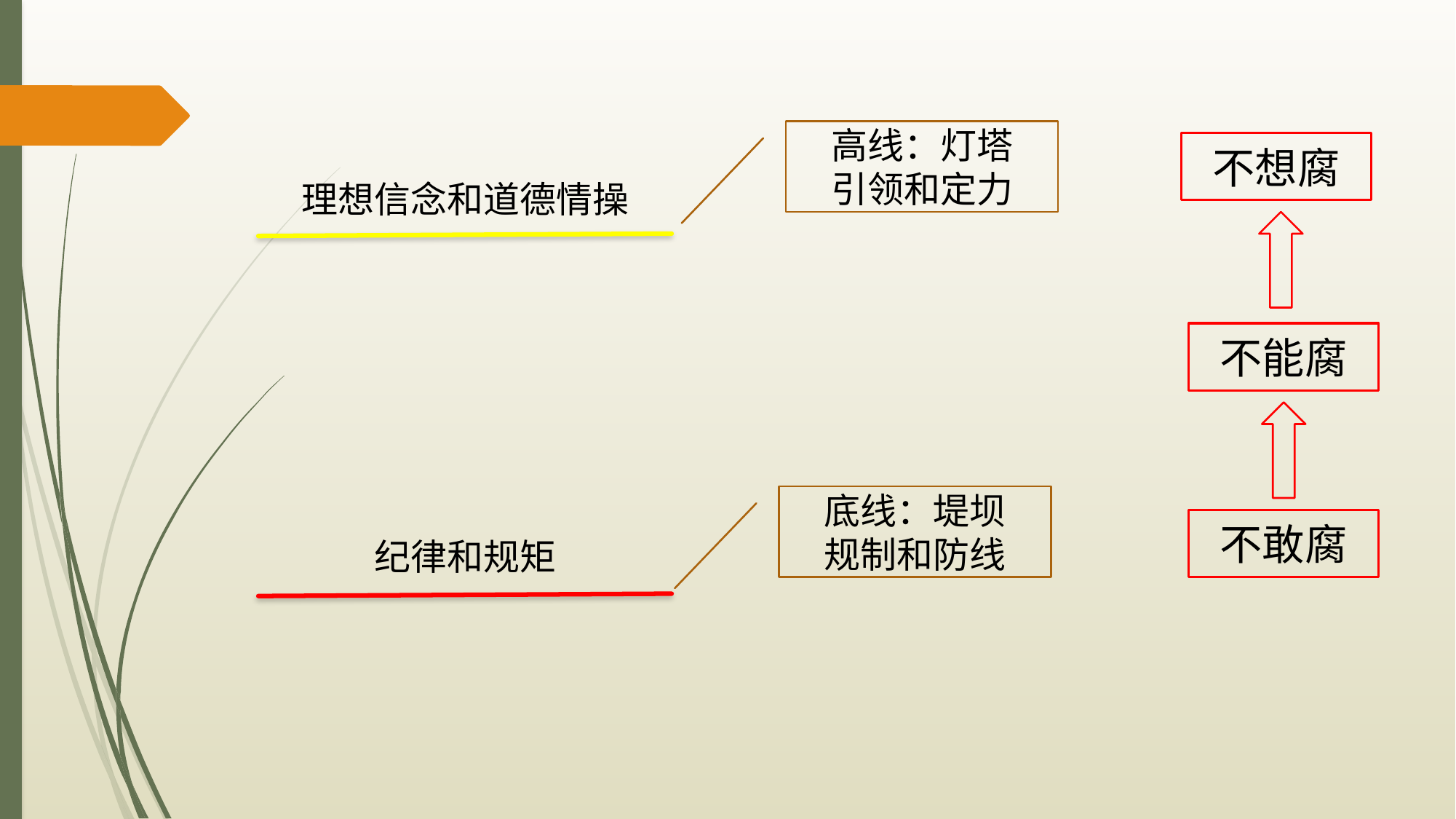

高线：灯塔
引领和定力
不想腐
理想信念和道德情操

不能腐

底线：堤坝
规制和防线
不敢腐
纪律和规矩